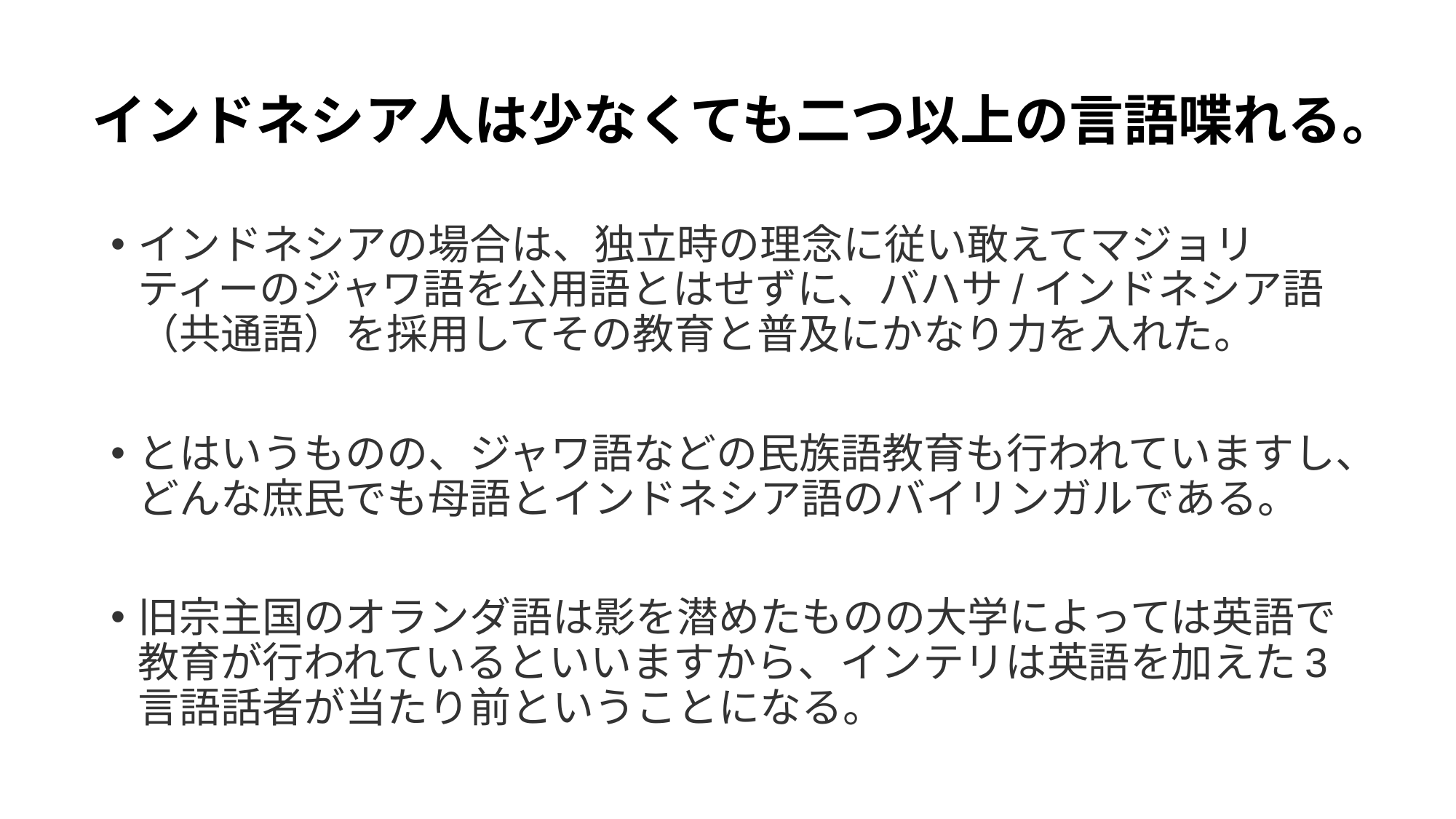

# インドネシア人は少なくても二つ以上の言語喋れる。
インドネシアの場合は、独立時の理念に従い敢えてマジョリティーのジャワ語を公用語とはせずに、バハサ/インドネシア語（共通語）を採用してその教育と普及にかなり力を入れた。

とはいうものの、ジャワ語などの民族語教育も行われていますし、どんな庶民でも母語とインドネシア語のバイリンガルである。

旧宗主国のオランダ語は影を潜めたものの大学によっては英語で教育が行われているといいますから、インテリは英語を加えた3言語話者が当たり前ということになる。